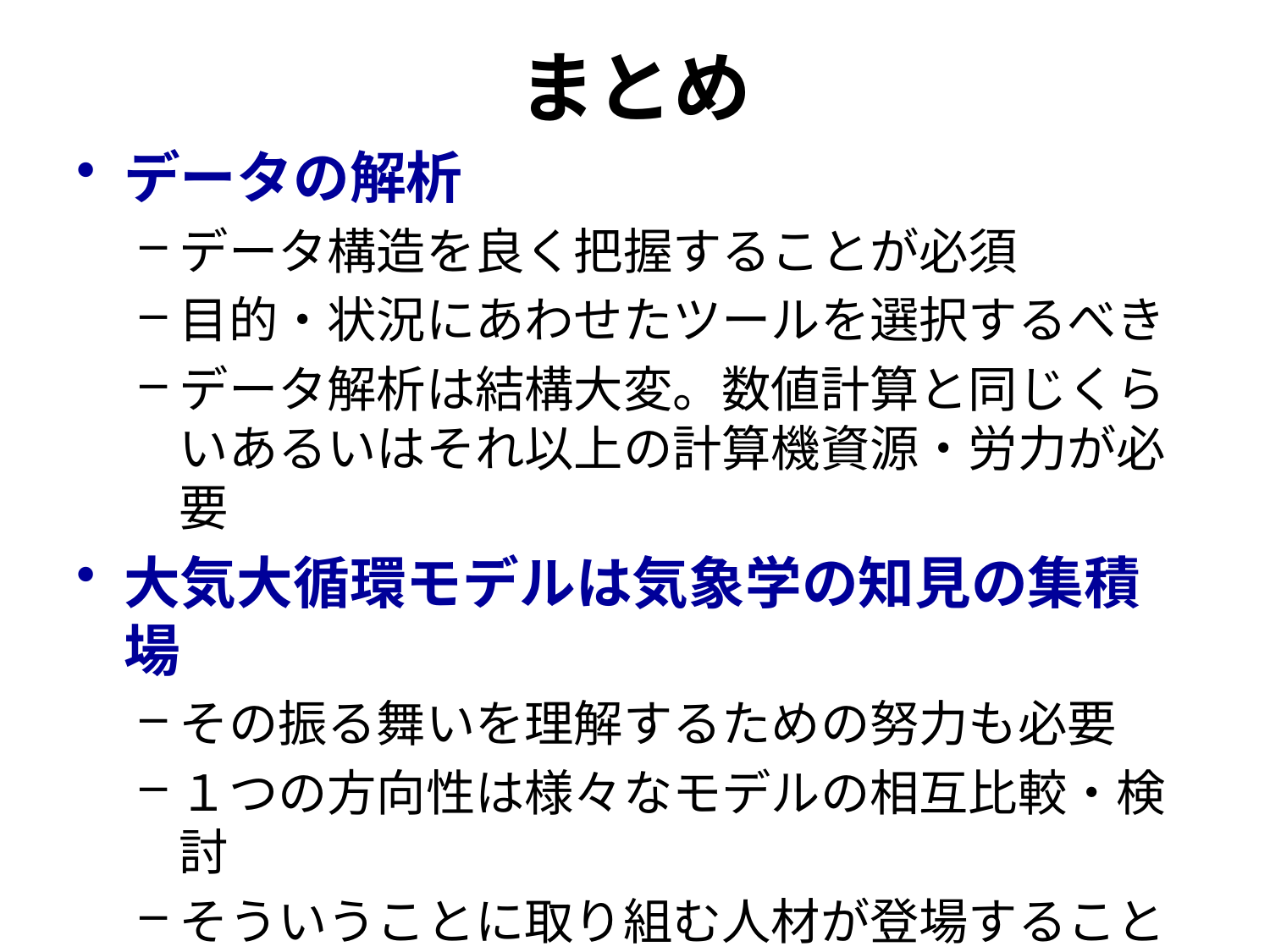

# まとめ
データの解析
データ構造を良く把握することが必須
目的・状況にあわせたツールを選択するべき
データ解析は結構大変。数値計算と同じくらいあるいはそれ以上の計算機資源・労力が必要
大気大循環モデルは気象学の知見の集積場
その振る舞いを理解するための努力も必要
１つの方向性は様々なモデルの相互比較・検討
そういうことに取り組む人材が登場することに
期待